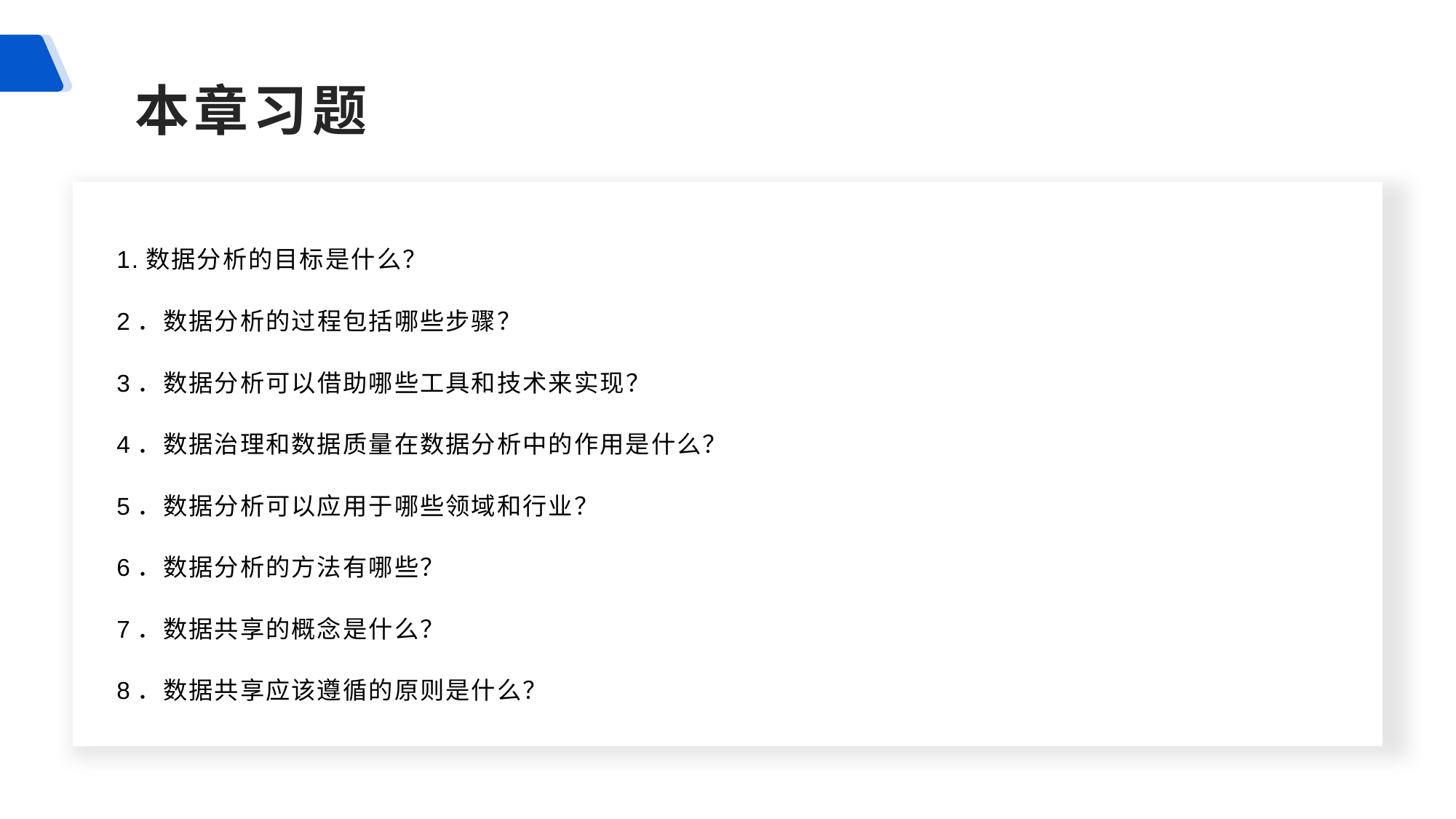

本章习题
1.数据分析的目标是什么？
2．数据分析的过程包括哪些步骤？
3．数据分析可以借助哪些工具和技术来实现？
4．数据治理和数据质量在数据分析中的作用是什么？
5．数据分析可以应用于哪些领域和行业？
6．数据分析的方法有哪些？
7．数据共享的概念是什么？
8．数据共享应该遵循的原则是什么？